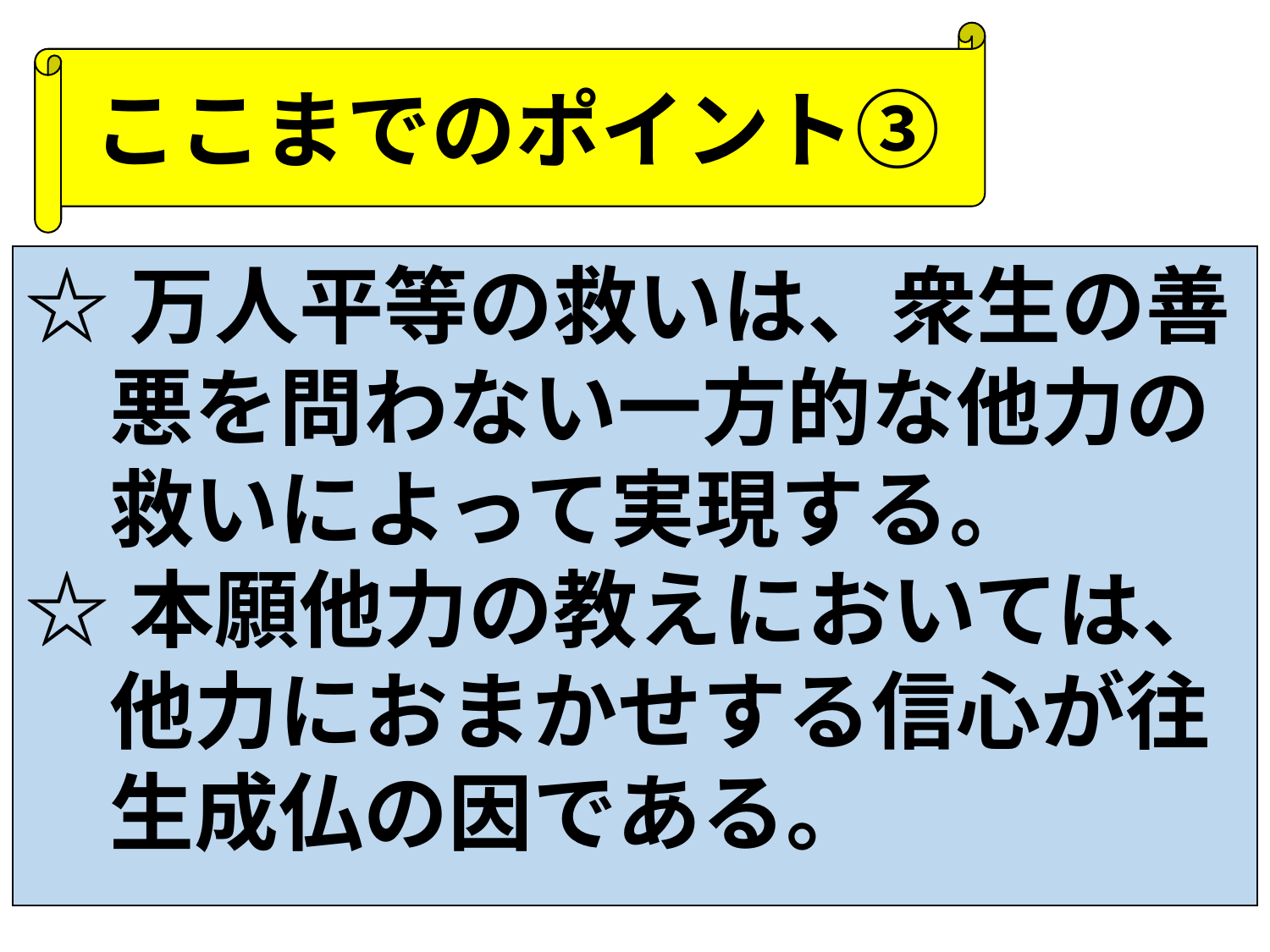

ここまでのポイント③
☆万人平等の救いは、衆生の善
　悪を問わない一方的な他力の
　救いによって実現する。
☆本願他力の教えにおいては、
　他力におまかせする信心が往
　生成仏の因である。